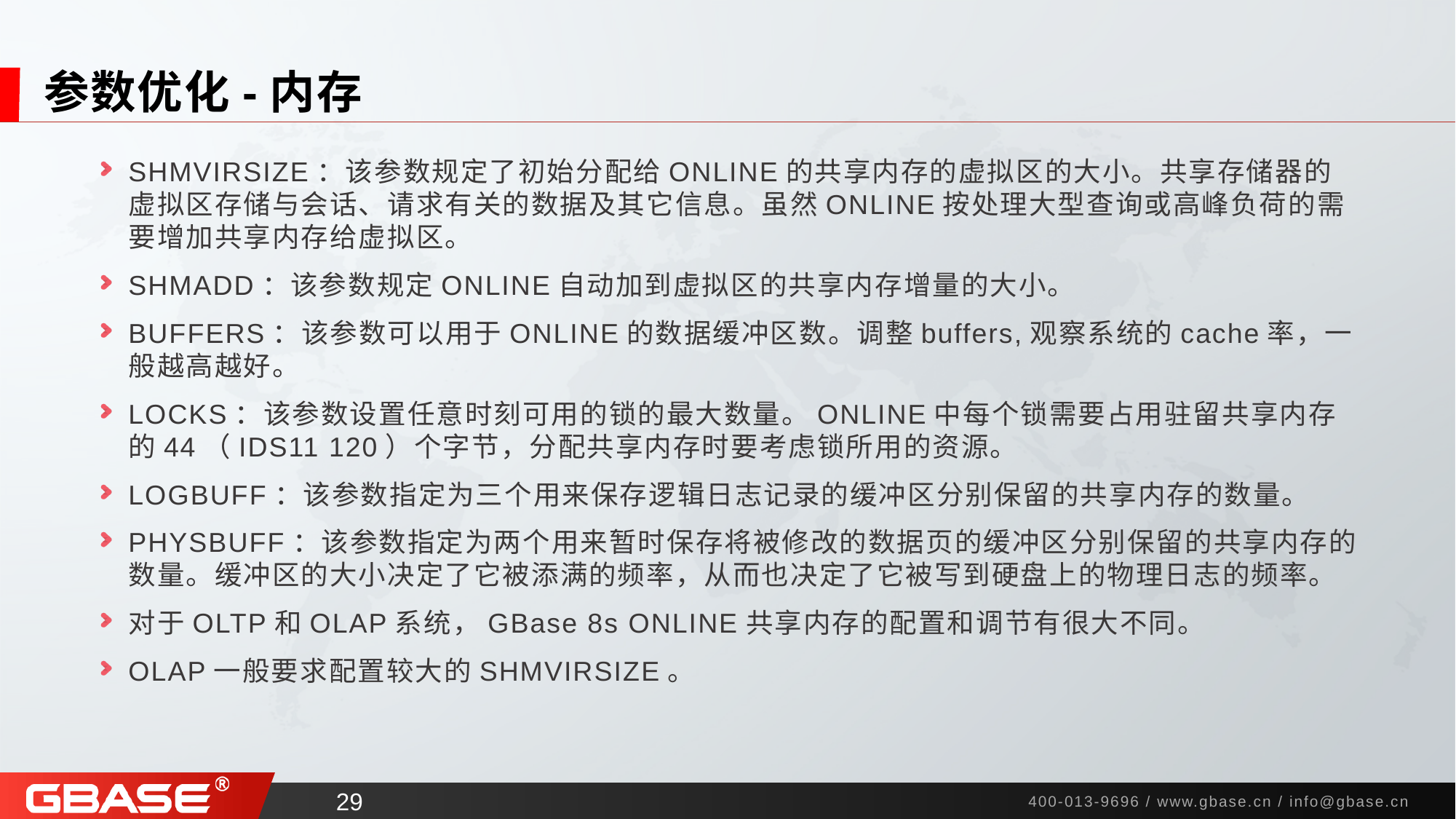

# 参数优化-内存
SHMVIRSIZE：该参数规定了初始分配给ONLINE的共享内存的虚拟区的大小。共享存储器的虚拟区存储与会话、请求有关的数据及其它信息。虽然ONLINE按处理大型查询或高峰负荷的需要增加共享内存给虚拟区。
SHMADD：该参数规定ONLINE自动加到虚拟区的共享内存增量的大小。
BUFFERS：该参数可以用于ONLINE的数据缓冲区数。调整buffers,观察系统的cache率，一般越高越好。
LOCKS：该参数设置任意时刻可用的锁的最大数量。ONLINE中每个锁需要占用驻留共享内存的44（IDS11 120）个字节，分配共享内存时要考虑锁所用的资源。
LOGBUFF：该参数指定为三个用来保存逻辑日志记录的缓冲区分别保留的共享内存的数量。
PHYSBUFF：该参数指定为两个用来暂时保存将被修改的数据页的缓冲区分别保留的共享内存的数量。缓冲区的大小决定了它被添满的频率，从而也决定了它被写到硬盘上的物理日志的频率。
对于OLTP和OLAP系统，GBase 8s ONLINE共享内存的配置和调节有很大不同。
OLAP一般要求配置较大的SHMVIRSIZE。